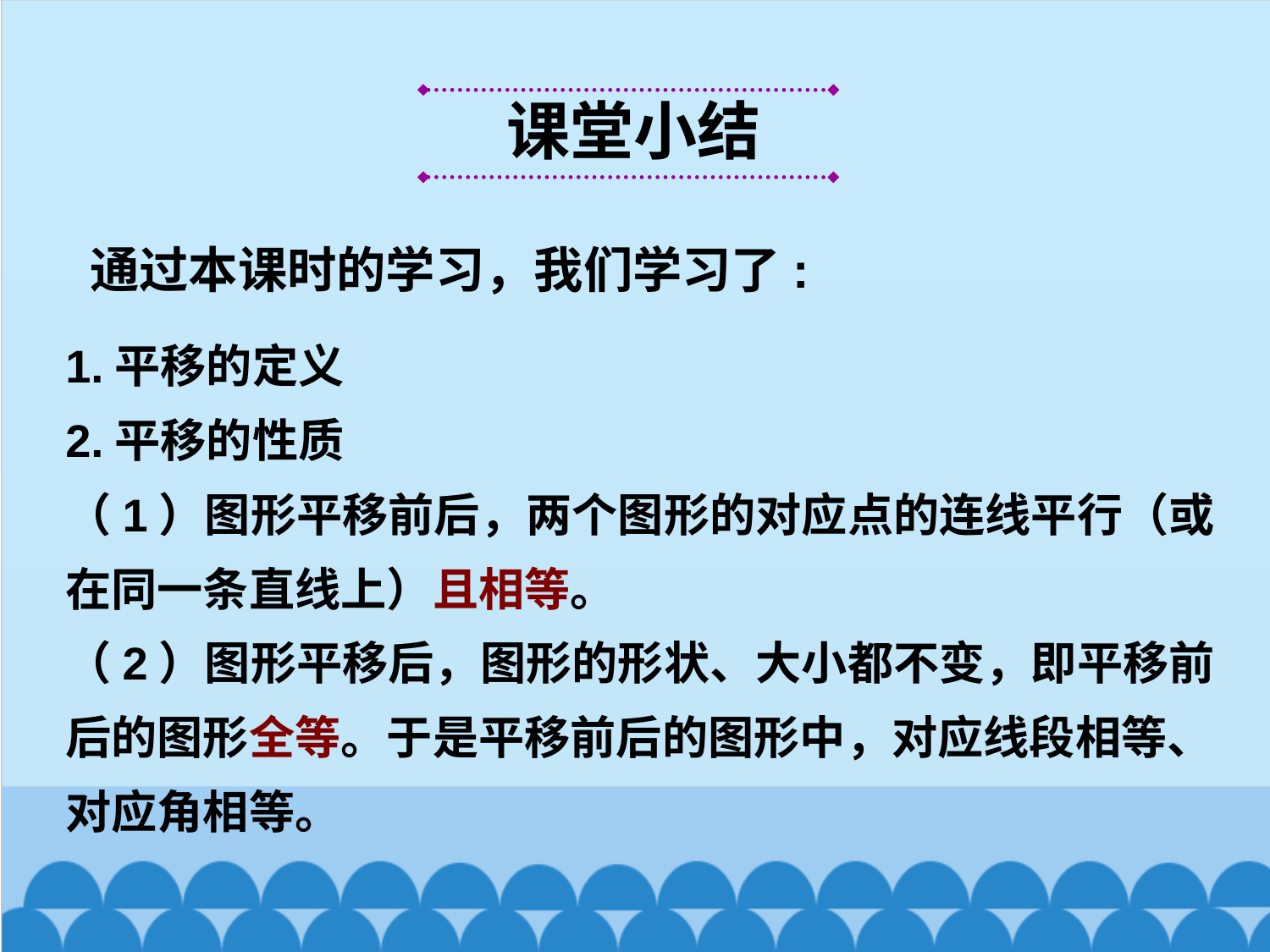

课堂小结

通过本课时的学习，我们学习了:
1.平移的定义
2.平移的性质
（1）图形平移前后，两个图形的对应点的连线平行（或在同一条直线上）且相等。
（2）图形平移后，图形的形状、大小都不变，即平移前后的图形全等。于是平移前后的图形中，对应线段相等、对应角相等。